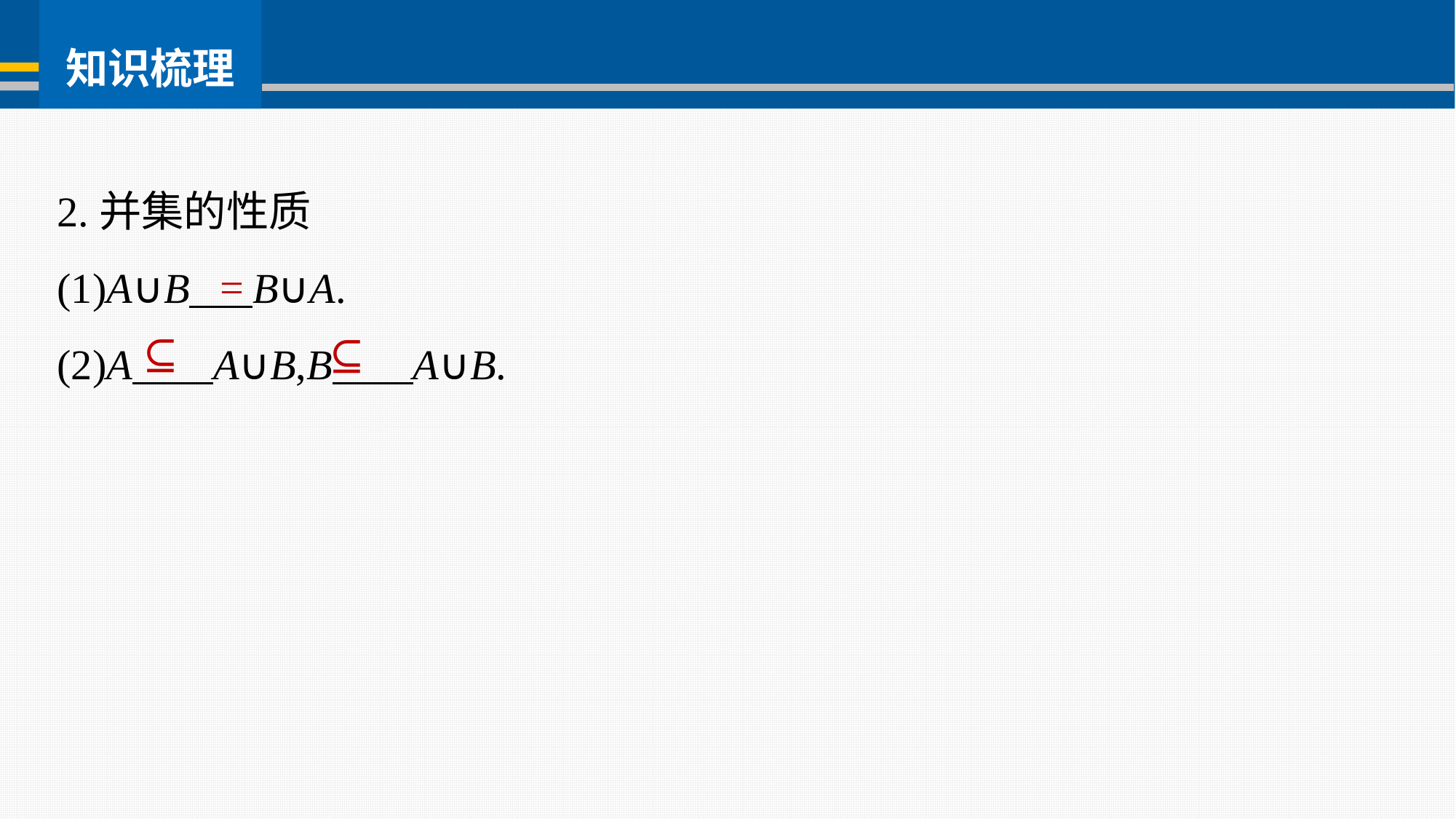

2.并集的性质
(1)A∪B      B∪A.
(2)A      A∪B,B      A∪B.
=
⊆
⊆